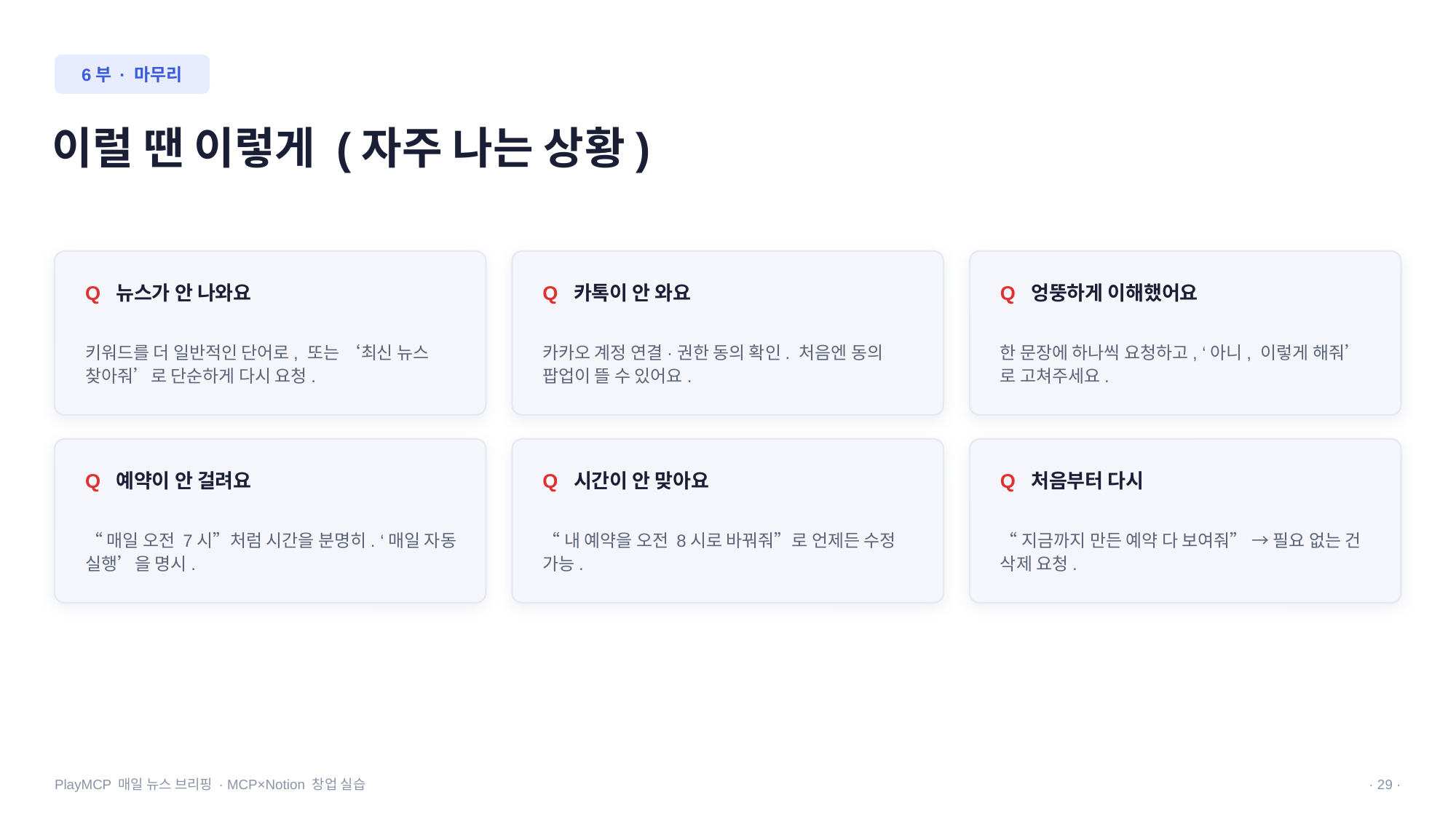

6부 · 마무리
이럴 땐 이렇게 (자주 나는 상황)

Q  뉴스가 안 나와요
Q  카톡이 안 와요
Q  엉뚱하게 이해했어요
키워드를 더 일반적인 단어로, 또는 ‘최신 뉴스 찾아줘’로 단순하게 다시 요청.
카카오 계정 연결·권한 동의 확인. 처음엔 동의 팝업이 뜰 수 있어요.
한 문장에 하나씩 요청하고, ‘아니, 이렇게 해줘’로 고쳐주세요.

Q  예약이 안 걸려요
Q  시간이 안 맞아요
Q  처음부터 다시
“매일 오전 7시”처럼 시간을 분명히. ‘매일 자동 실행’을 명시.
“내 예약을 오전 8시로 바꿔줘”로 언제든 수정 가능.
“지금까지 만든 예약 다 보여줘” → 필요 없는 건 삭제 요청.
PlayMCP 매일 뉴스 브리핑 · MCP×Notion 창업 실습
· 29 ·